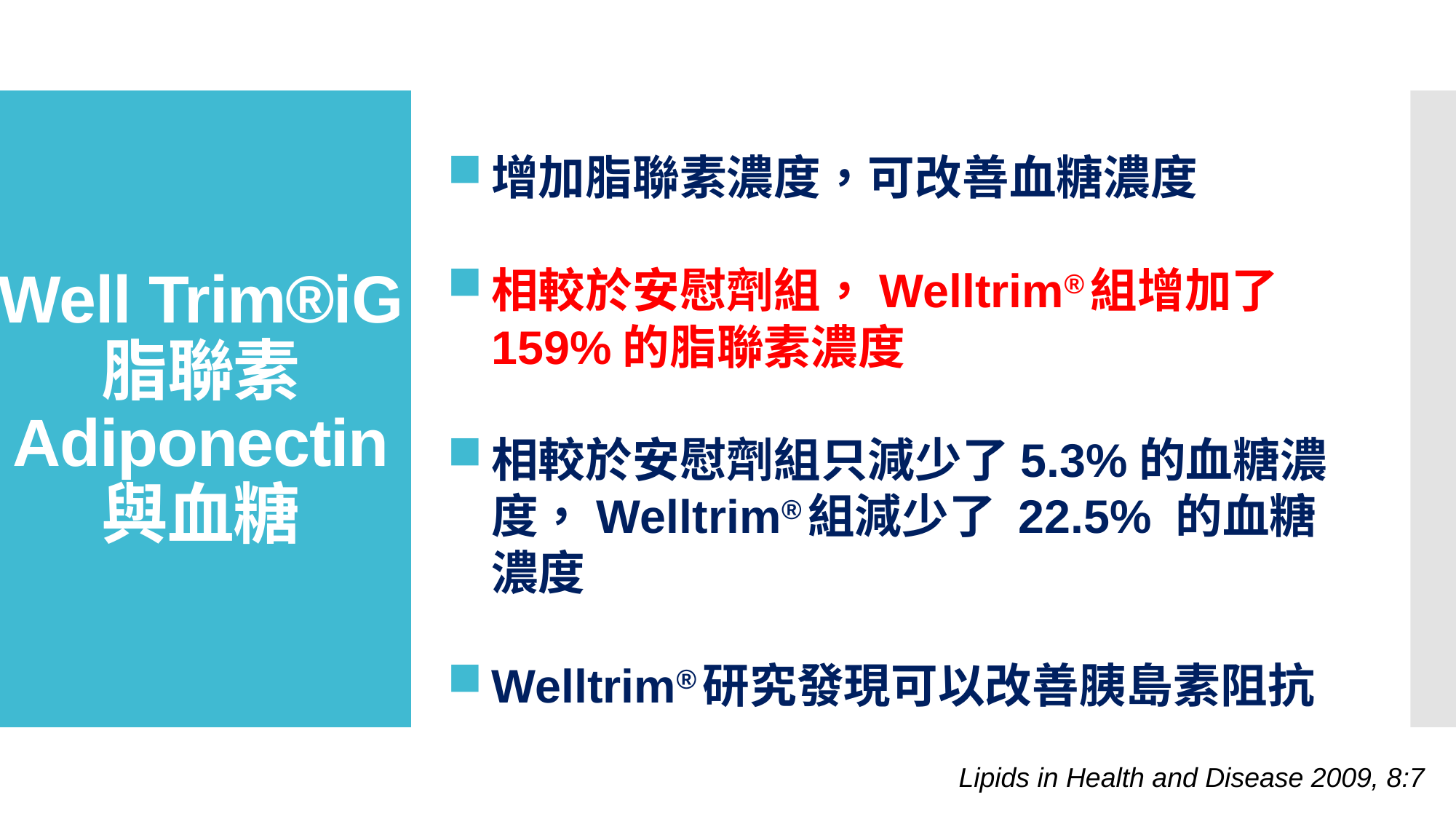

增加脂聯素濃度，可改善血糖濃度

相較於安慰劑組，Welltrim®組增加了159%的脂聯素濃度

相較於安慰劑組只減少了5.3%的血糖濃度，Welltrim®組減少了 22.5% 的血糖濃度

Welltrim®研究發現可以改善胰島素阻抗
# Well Trim®iG 脂聯素 Adiponectin 與血糖
Lipids in Health and Disease 2009, 8:7